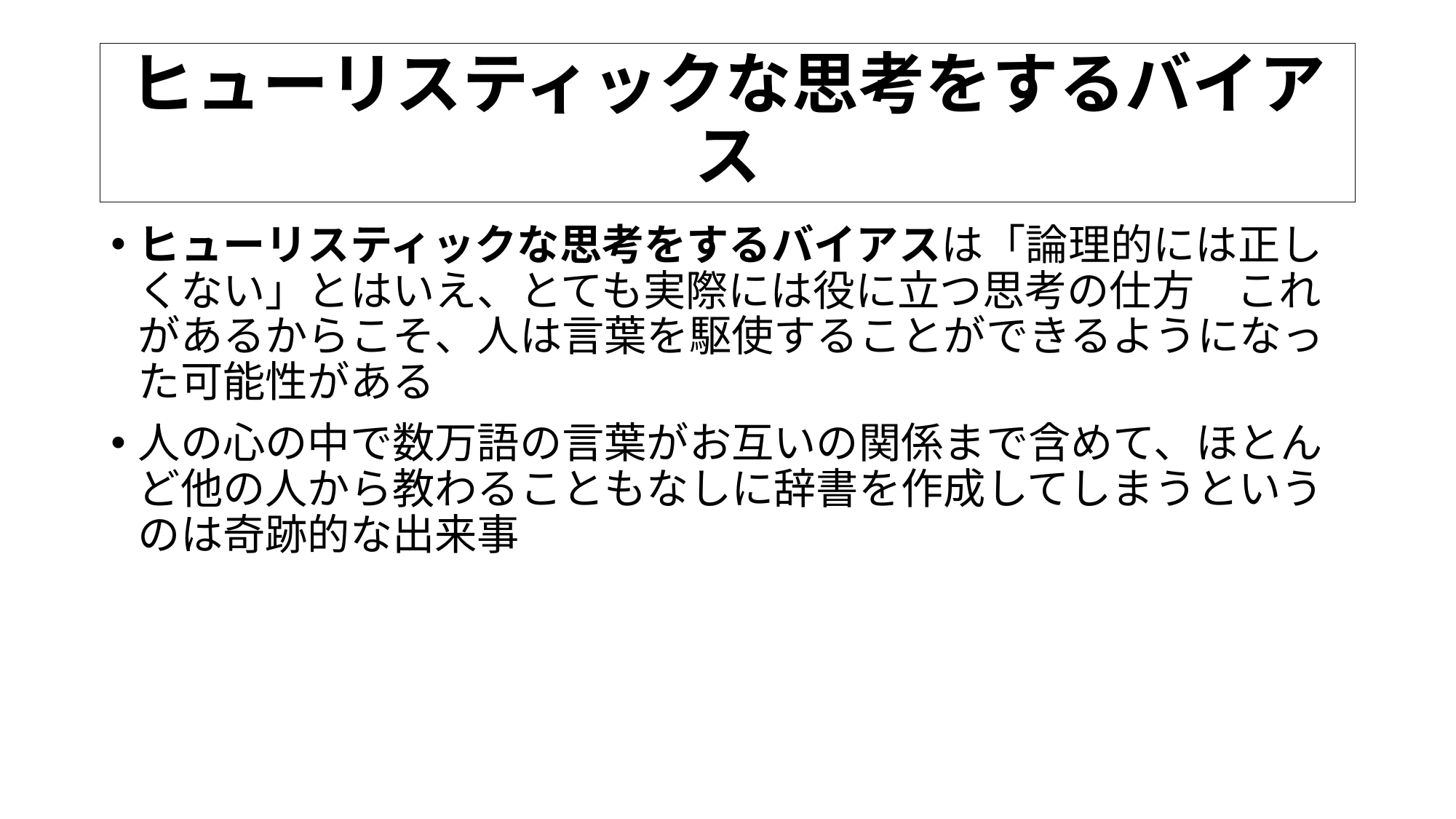

# ヒューリスティックな思考をするバイアス
ヒューリスティックな思考をするバイアスは「論理的には正しくない」とはいえ、とても実際には役に立つ思考の仕方　これがあるからこそ、人は言葉を駆使することができるようになった可能性がある
人の心の中で数万語の言葉がお互いの関係まで含めて、ほとんど他の人から教わることもなしに辞書を作成してしまうというのは奇跡的な出来事